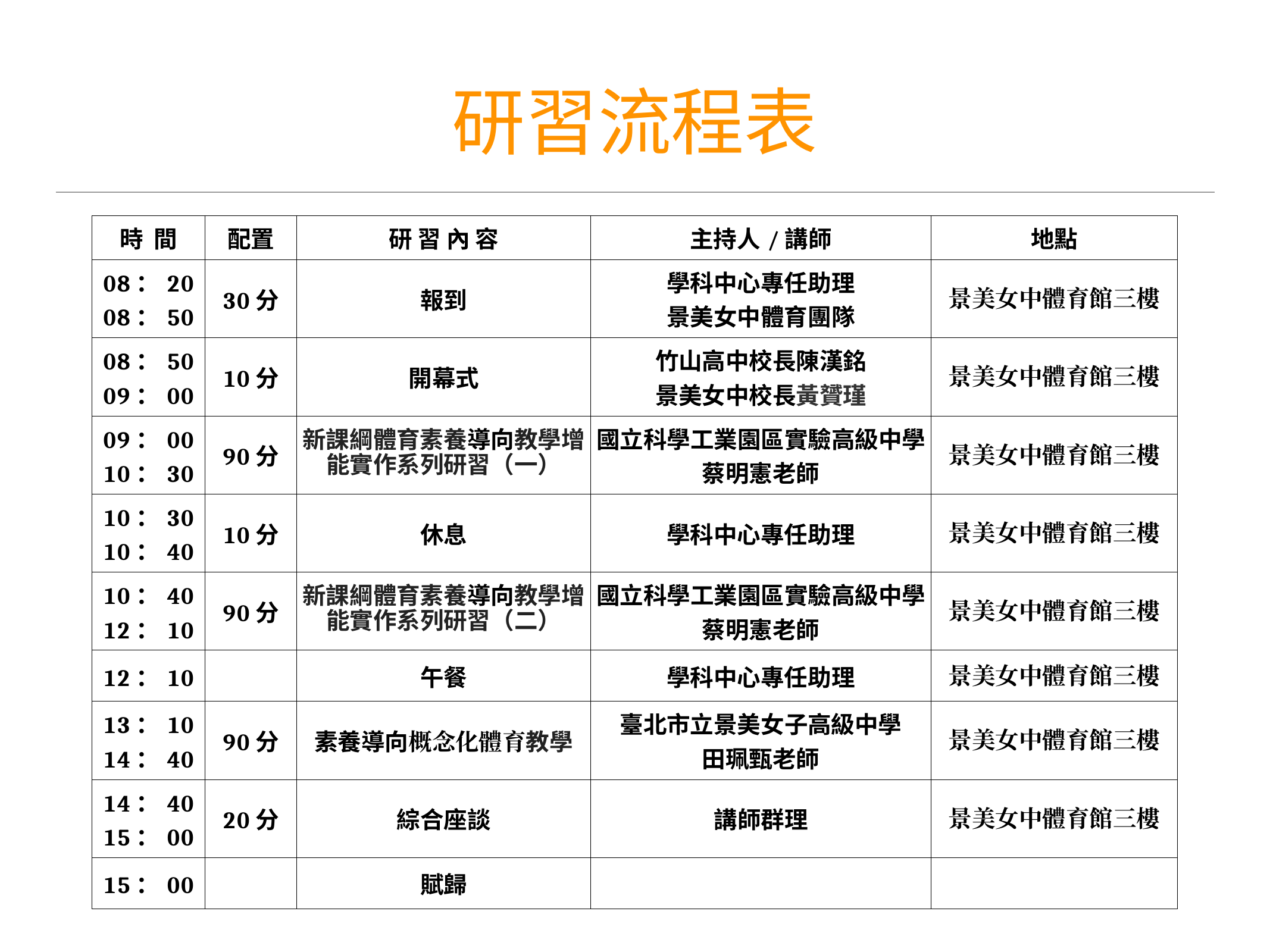

# 研習流程表
| 時 間 | 配置 | 研 習 內 容 | 主持人/講師 | 地點 |
| --- | --- | --- | --- | --- |
| 08：20 08：50 | 30分 | 報到 | 學科中心專任助理 景美女中體育團隊 | 景美女中體育館三樓 |
| 08：50 09：00 | 10分 | 開幕式 | 竹山高中校長陳漢銘 景美女中校長黃贇瑾 | 景美女中體育館三樓 |
| 09：00 10：30 | 90分 | 新課綱體育素養導向教學增能實作系列研習（一） | 國立科學工業園區實驗高級中學 蔡明憲老師 | 景美女中體育館三樓 |
| 10：30 10：40 | 10分 | 休息 | 學科中心專任助理 | 景美女中體育館三樓 |
| 10：40 12：10 | 90分 | 新課綱體育素養導向教學增能實作系列研習（二） | 國立科學工業園區實驗高級中學 蔡明憲老師 | 景美女中體育館三樓 |
| 12：10 |  | 午餐 | 學科中心專任助理 | 景美女中體育館三樓 |
| 13：10 14：40 | 90分 | 素養導向概念化體育教學 | 臺北市立景美女子高級中學 田珮甄老師 | 景美女中體育館三樓 |
| 14：40 15：00 | 20分 | 綜合座談 | 講師群理 | 景美女中體育館三樓 |
| 15：00 |  | 賦歸 |  |  |